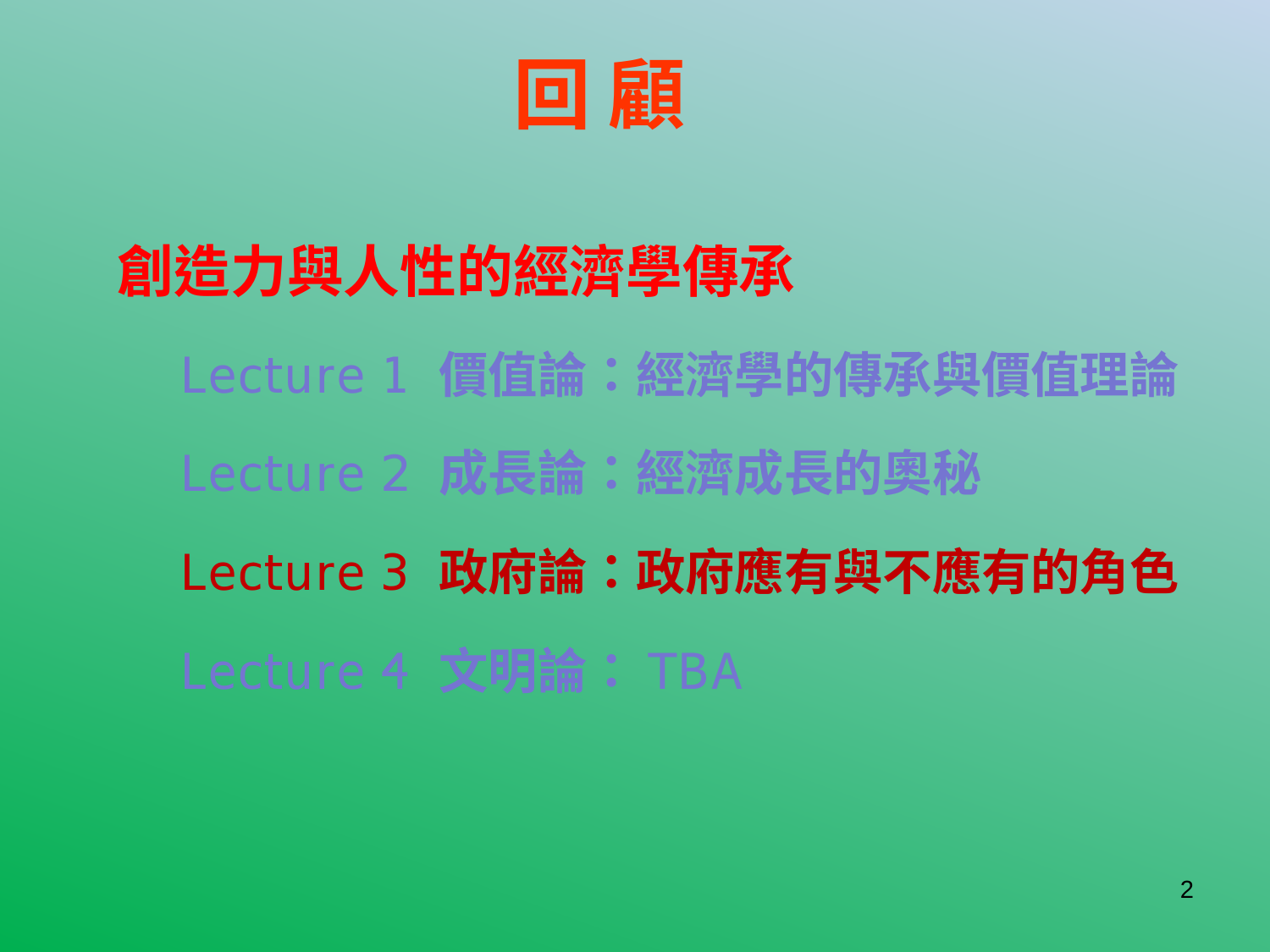

# 回 顧
創造力與人性的經濟學傳承
Lecture 1 價值論：經濟學的傳承與價值理論
Lecture 2 成長論：經濟成長的奧秘
Lecture 3 政府論：政府應有與不應有的角色
Lecture 4 文明論：TBA
2